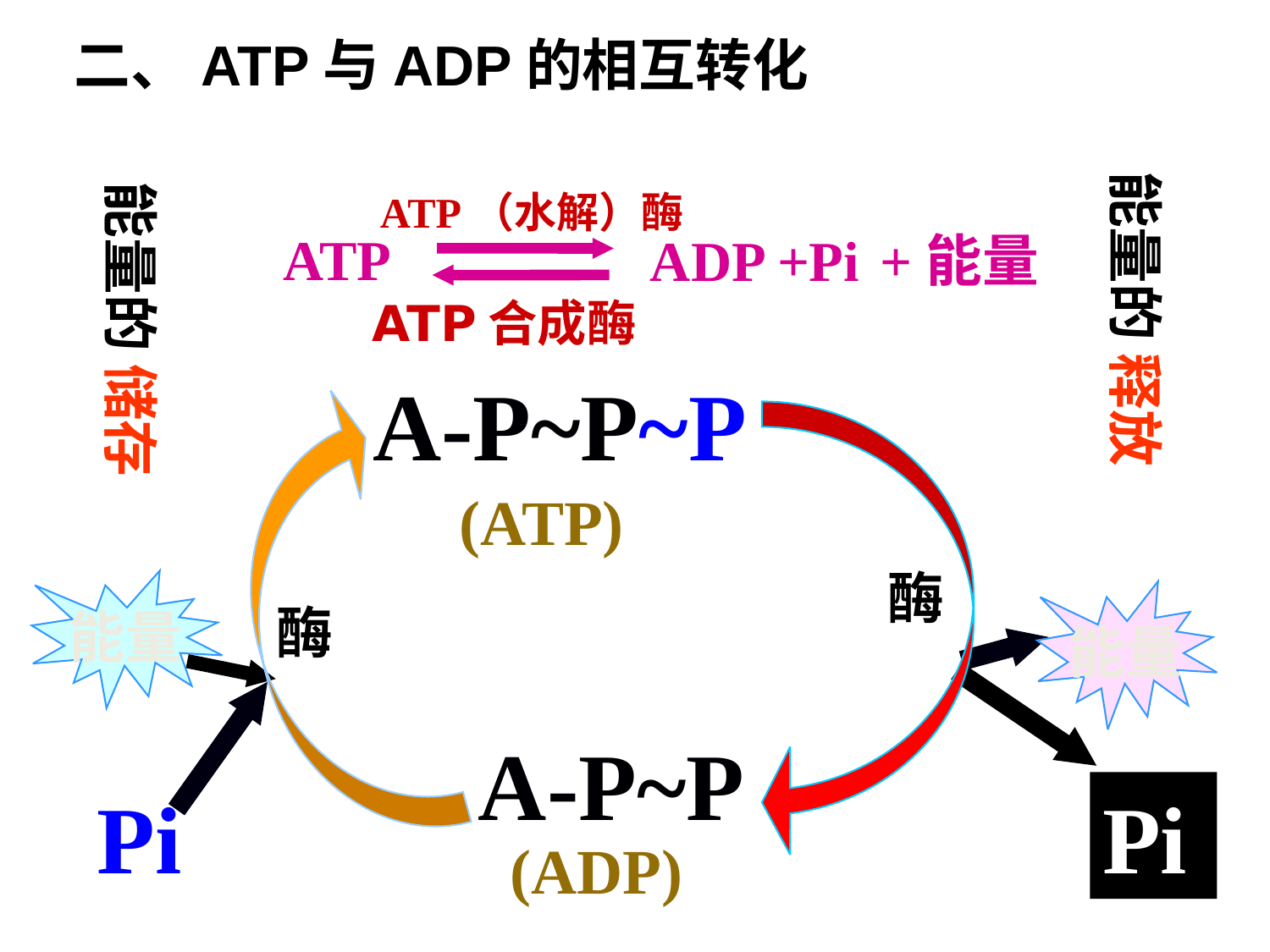

二、ATP与ADP的相互转化

能量的 释放
能量的 储存
ATP（水解）酶

ATP
ADP +Pi
+能量

ATP合成酶
A-P~P~P
(ATP)

酶

酶
能量

能量

Pi

Pi
A-P~P
(ADP)